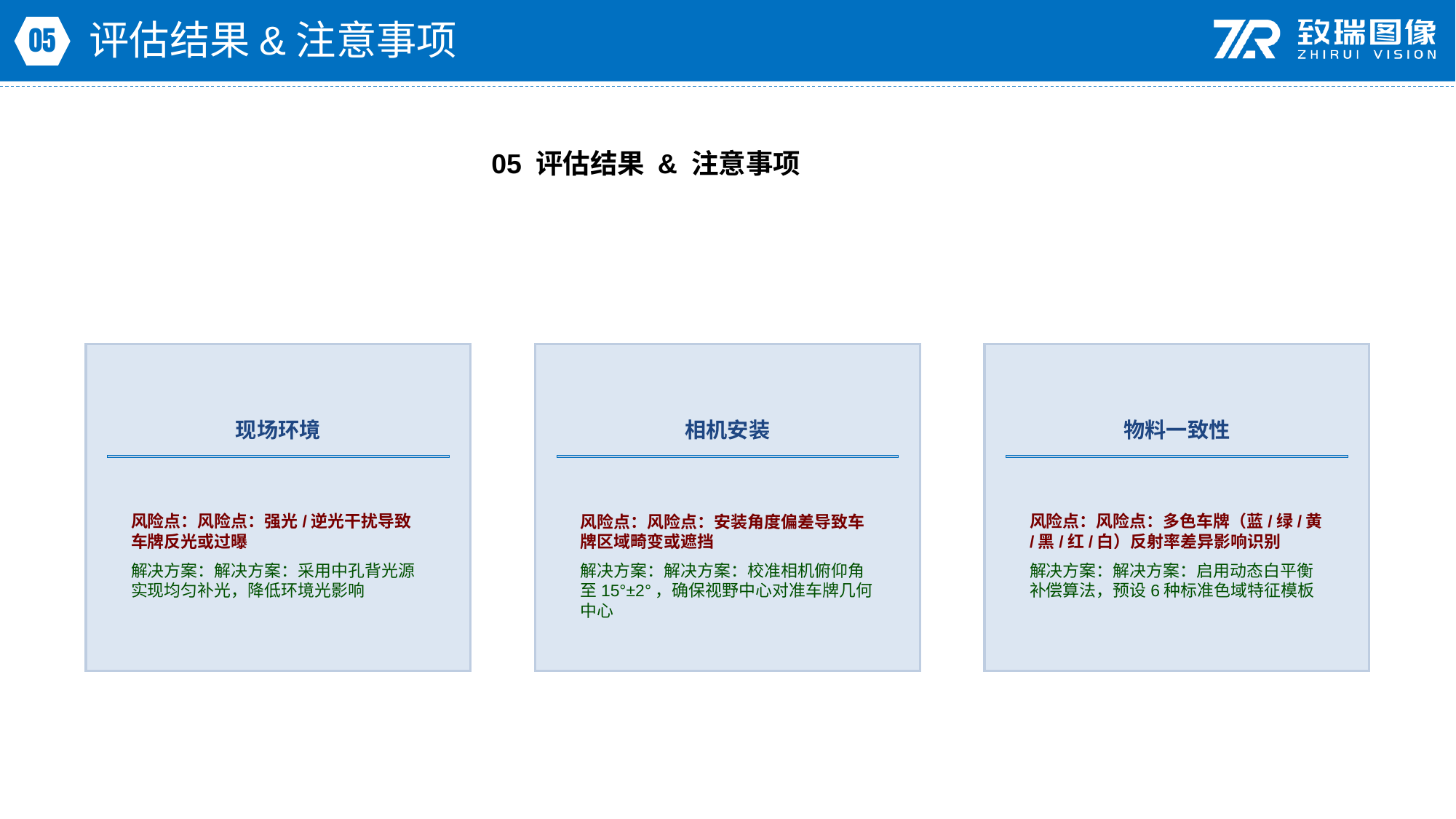

评估结果&注意事项
05

05 评估结果 & 注意事项

现场环境

相机安装

物料一致性

风险点：风险点：强光/逆光干扰导致车牌反光或过曝
解决方案：解决方案：采用中孔背光源实现均匀补光，降低环境光影响

风险点：风险点：安装角度偏差导致车牌区域畸变或遮挡
解决方案：解决方案：校准相机俯仰角至15°±2°，确保视野中心对准车牌几何中心

风险点：风险点：多色车牌（蓝/绿/黄/黑/红/白）反射率差异影响识别
解决方案：解决方案：启用动态白平衡补偿算法，预设6种标准色域特征模板